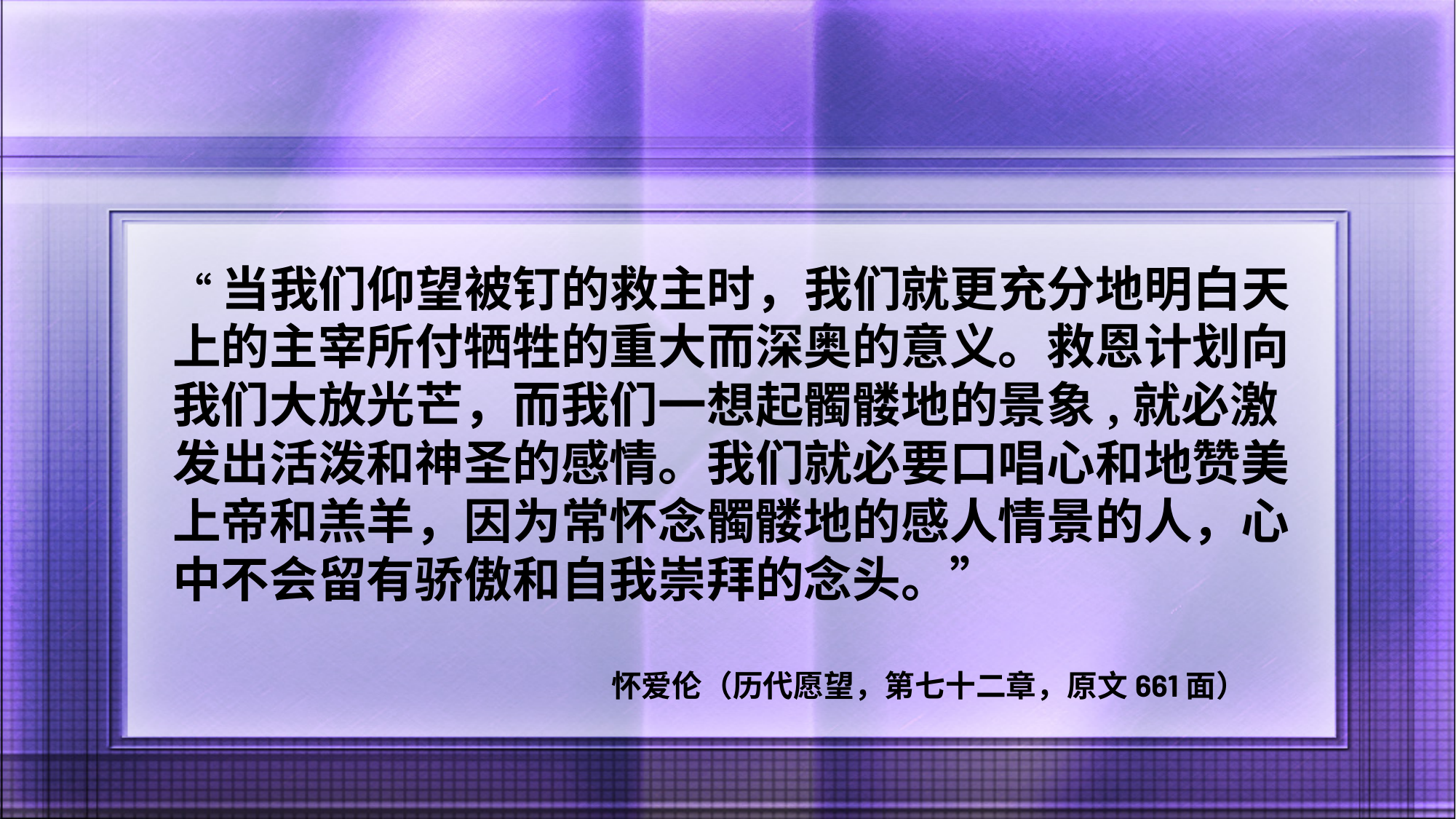

“当我们仰望被钉的救主时，我们就更充分地明白天上的主宰所付牺牲的重大而深奥的意义。救恩计划向我们大放光芒，而我们一想起髑髅地的景象,就必激发出活泼和神圣的感情。我们就必要口唱心和地赞美上帝和羔羊，因为常怀念髑髅地的感人情景的人，心中不会留有骄傲和自我崇拜的念头。”
怀爱伦（历代愿望，第七十二章，原文661面）